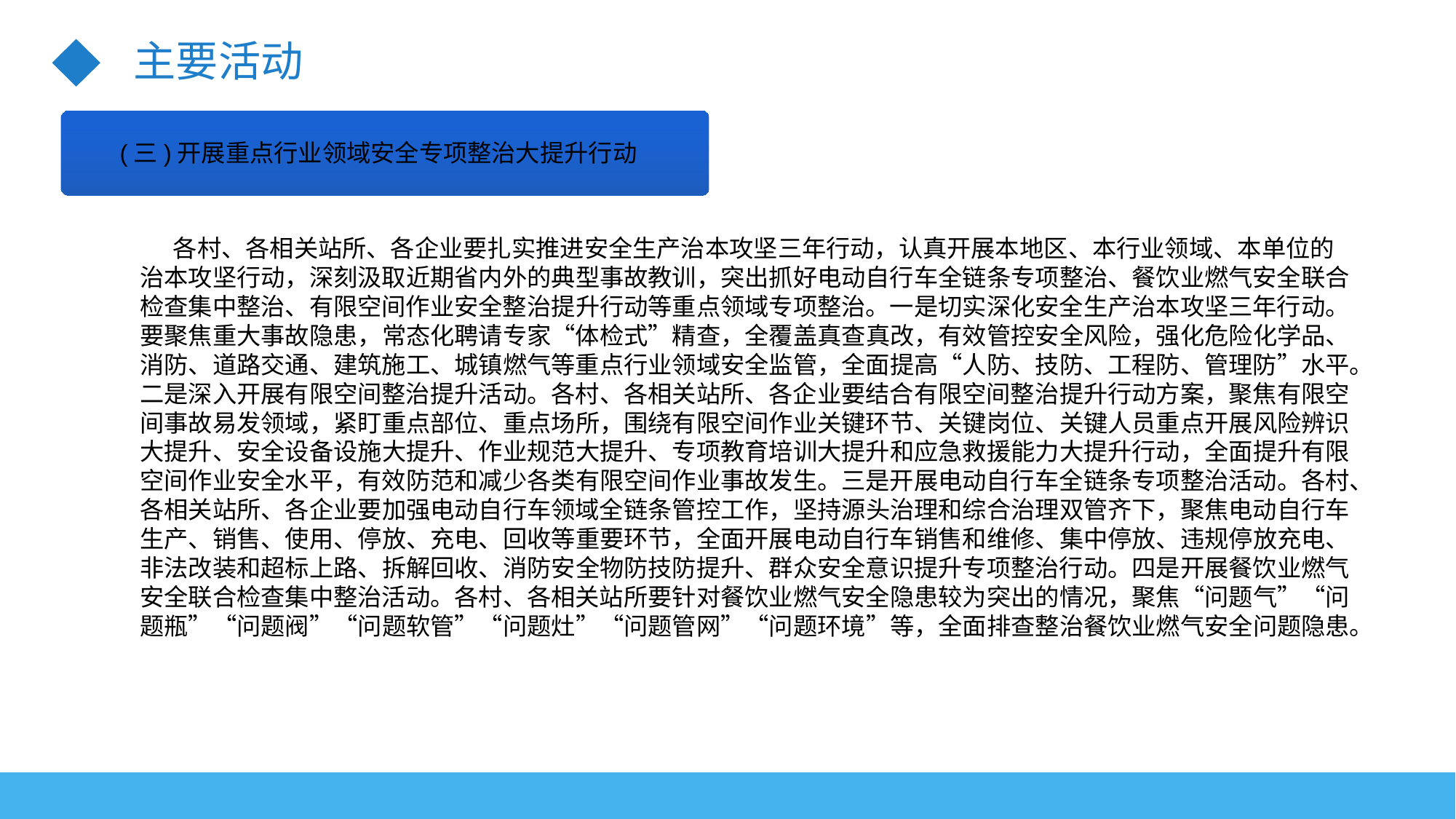

# 主要活动

(三)开展重点行业领域安全专项整治大提升行动
     各村、各相关站所、各企业要扎实推进安全生产治本攻坚三年行动，认真开展本地区、本行业领域、本单位的治本攻坚行动，深刻汲取近期省内外的典型事故教训，突出抓好电动自行车全链条专项整治、餐饮业燃气安全联合检查集中整治、有限空间作业安全整治提升行动等重点领域专项整治。一是切实深化安全生产治本攻坚三年行动。要聚焦重大事故隐患，常态化聘请专家“体检式”精查，全覆盖真查真改，有效管控安全风险，强化危险化学品、消防、道路交通、建筑施工、城镇燃气等重点行业领域安全监管，全面提高“人防、技防、工程防、管理防”水平。二是深入开展有限空间整治提升活动。各村、各相关站所、各企业要结合有限空间整治提升行动方案，聚焦有限空间事故易发领域，紧盯重点部位、重点场所，围绕有限空间作业关键环节、关键岗位、关键人员重点开展风险辨识大提升、安全设备设施大提升、作业规范大提升、专项教育培训大提升和应急救援能力大提升行动，全面提升有限空间作业安全水平，有效防范和减少各类有限空间作业事故发生。三是开展电动自行车全链条专项整治活动。各村、各相关站所、各企业要加强电动自行车领域全链条管控工作，坚持源头治理和综合治理双管齐下，聚焦电动自行车生产、销售、使用、停放、充电、回收等重要环节，全面开展电动自行车销售和维修、集中停放、违规停放充电、非法改装和超标上路、拆解回收、消防安全物防技防提升、群众安全意识提升专项整治行动。四是开展餐饮业燃气安全联合检查集中整治活动。各村、各相关站所要针对餐饮业燃气安全隐患较为突出的情况，聚焦“问题气”“问题瓶”“问题阀”“问题软管”“问题灶”“问题管网”“问题环境”等，全面排查整治餐饮业燃气安全问题隐患。